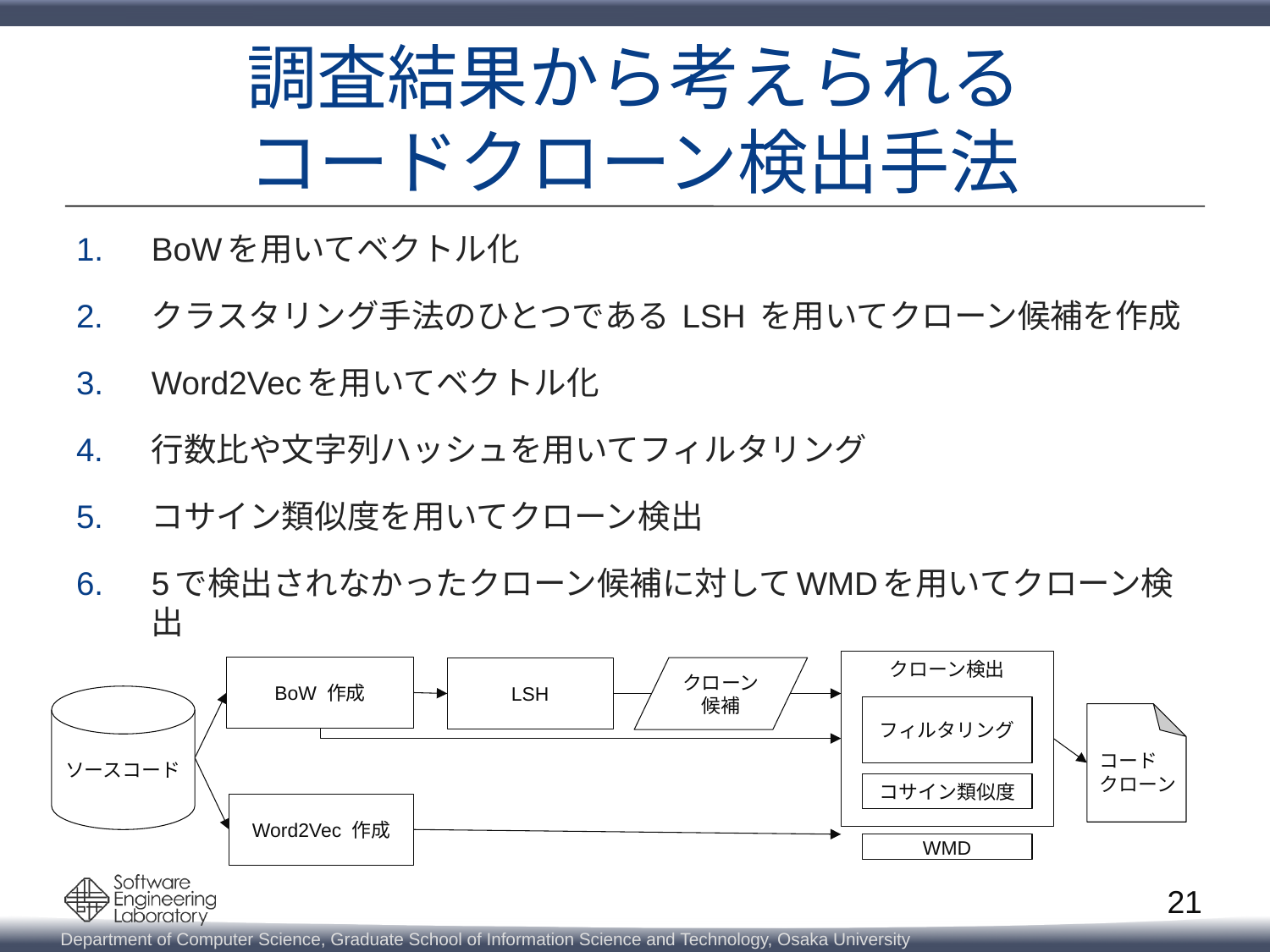

# 調査結果から考えられる コードクローン検出手法
BoWを用いてベクトル化
クラスタリング手法のひとつである LSH を用いてクローン候補を作成
Word2Vecを用いてベクトル化
行数比や文字列ハッシュを用いてフィルタリング
コサイン類似度を用いてクローン検出
5で検出されなかったクローン候補に対してWMDを用いてクローン検出
クローン検出

フィルタリング
コサイン類似度
BoW 作成
クローン候補
LSH
ソースコード
Word2Vec 作成

コード
クローン
WMD
21